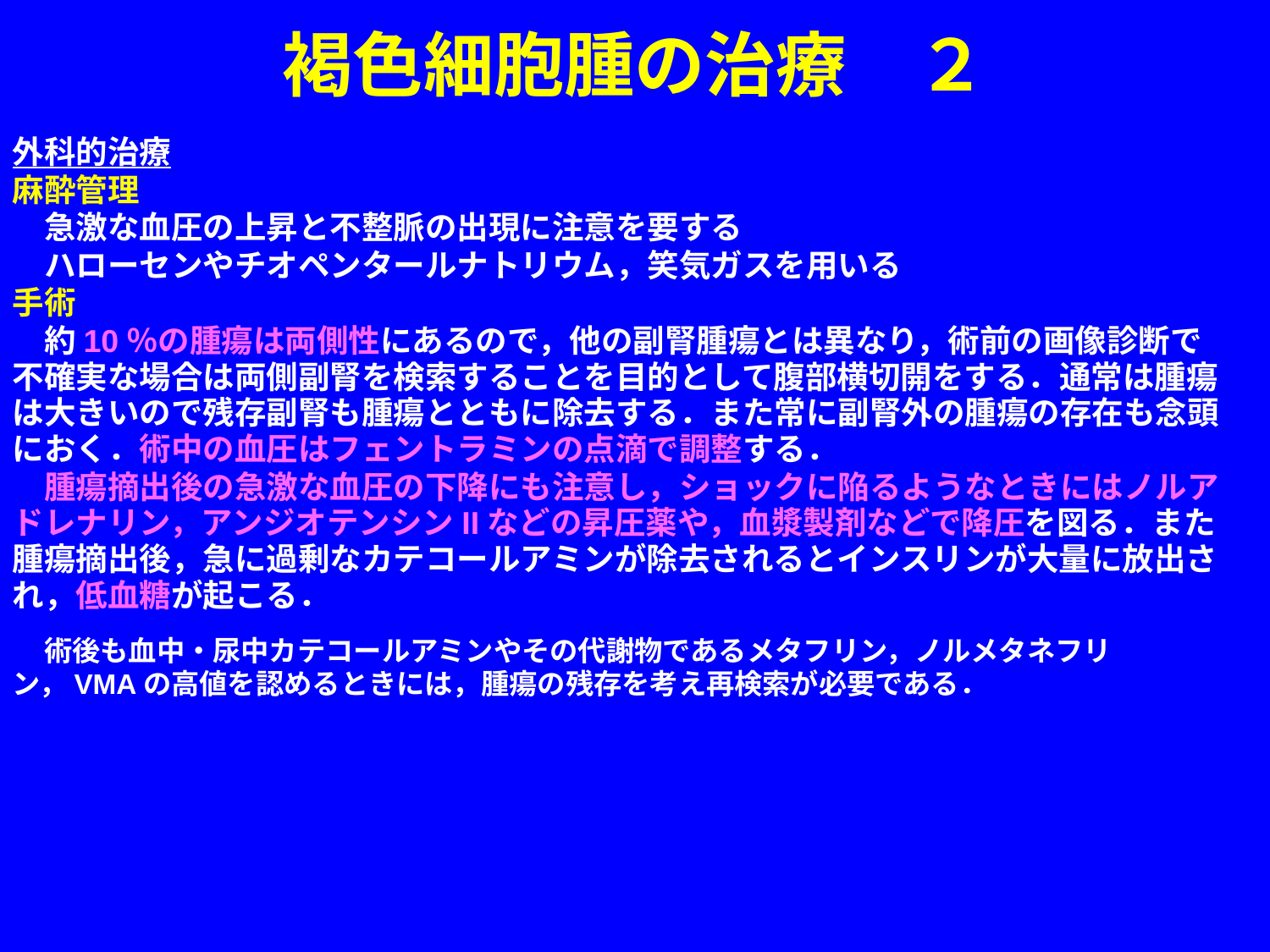

# 褐色細胞腫の治療　２
外科的治療
麻酔管理
　急激な血圧の上昇と不整脈の出現に注意を要する
　ハローセンやチオペンタールナトリウム，笑気ガスを用いる
手術
　約10％の腫瘍は両側性にあるので，他の副腎腫瘍とは異なり，術前の画像診断で不確実な場合は両側副腎を検索することを目的として腹部横切開をする．通常は腫瘍は大きいので残存副腎も腫瘍とともに除去する．また常に副腎外の腫瘍の存在も念頭におく．術中の血圧はフェントラミンの点滴で調整する．
　腫瘍摘出後の急激な血圧の下降にも注意し，ショックに陥るようなときにはノルアドレナリン，アンジオテンシンIIなどの昇圧薬や，血漿製剤などで降圧を図る．また腫瘍摘出後，急に過剰なカテコールアミンが除去されるとインスリンが大量に放出され，低血糖が起こる．

　術後も血中・尿中カテコールアミンやその代謝物であるメタフリン，ノルメタネフリン，VMAの高値を認めるときには，腫瘍の残存を考え再検索が必要である．